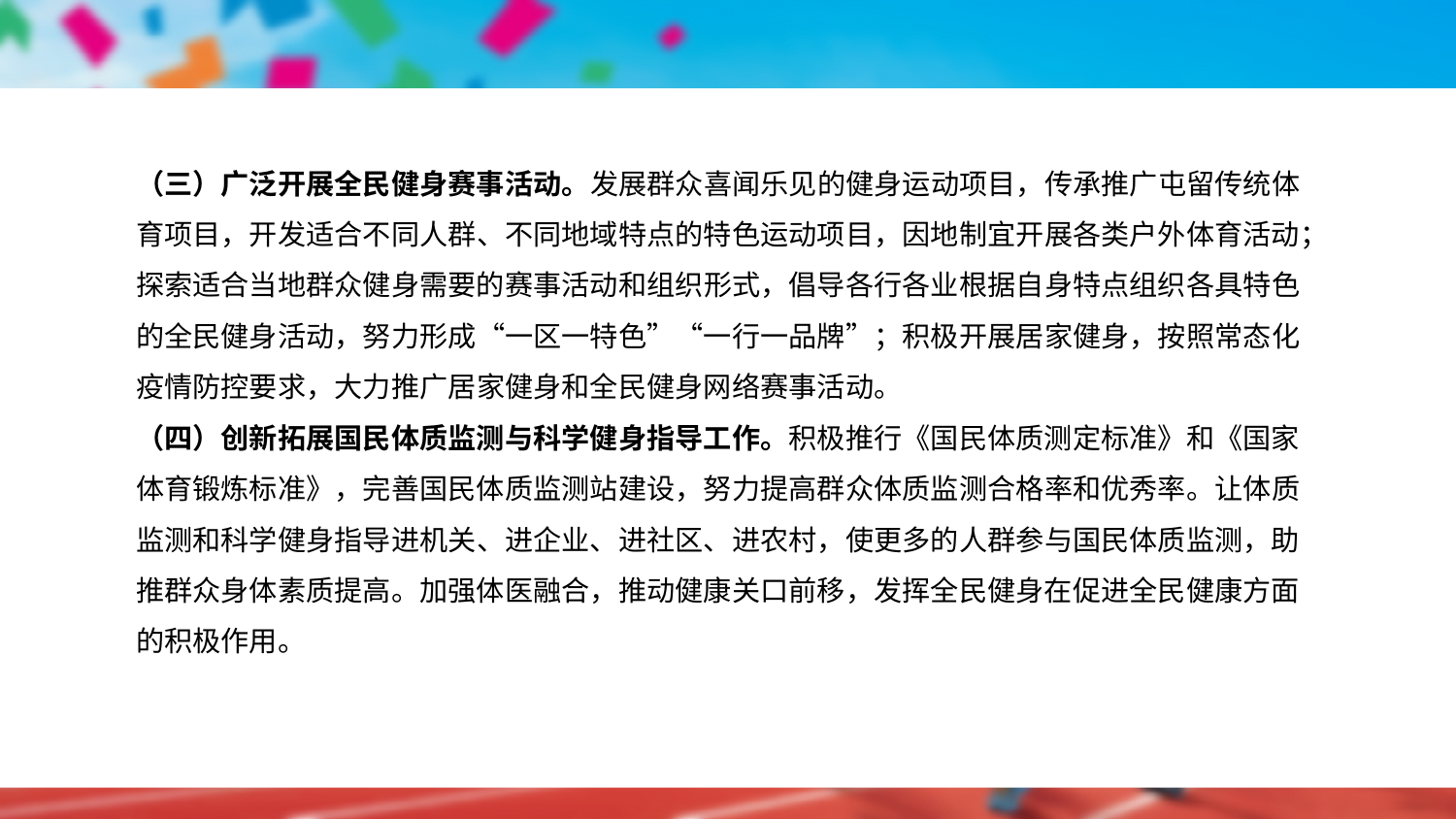

（三）广泛开展全民健身赛事活动。发展群众喜闻乐见的健身运动项目，传承推广屯留传统体育项目，开发适合不同人群、不同地域特点的特色运动项目，因地制宜开展各类户外体育活动；探索适合当地群众健身需要的赛事活动和组织形式，倡导各行各业根据自身特点组织各具特色的全民健身活动，努力形成“一区一特色”“一行一品牌”；积极开展居家健身，按照常态化疫情防控要求，大力推广居家健身和全民健身网络赛事活动。
（四）创新拓展国民体质监测与科学健身指导工作。积极推行《国民体质测定标准》和《国家体育锻炼标准》，完善国民体质监测站建设，努力提高群众体质监测合格率和优秀率。让体质监测和科学健身指导进机关、进企业、进社区、进农村，使更多的人群参与国民体质监测，助推群众身体素质提高。加强体医融合，推动健康关口前移，发挥全民健身在促进全民健康方面的积极作用。